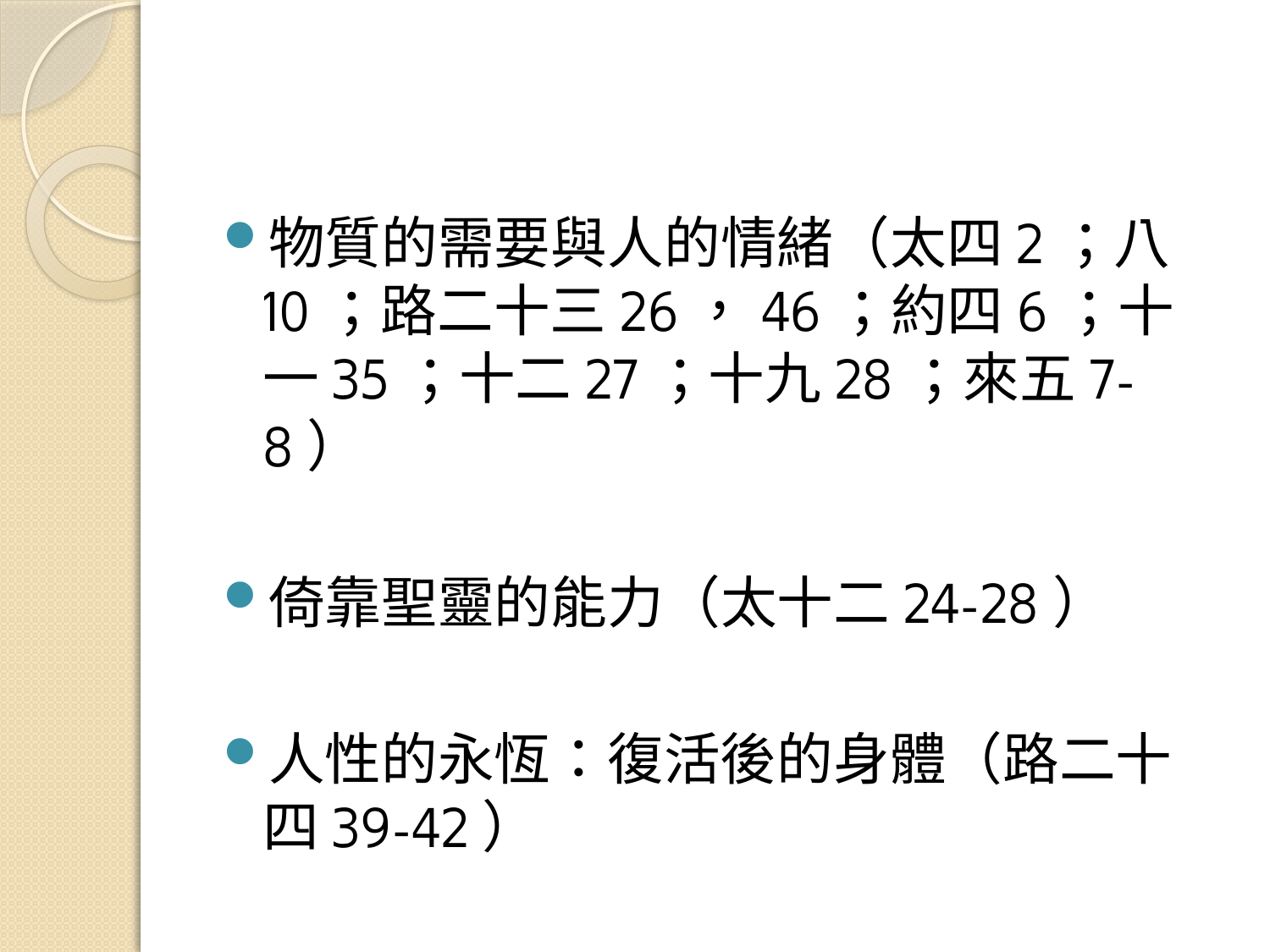

#
物質的需要與人的情緒（太四2；八10；路二十三26，46；約四6；十一35；十二27；十九28；來五7-8）

倚靠聖靈的能力（太十二24-28）

人性的永恆：復活後的身體（路二十四39-42）